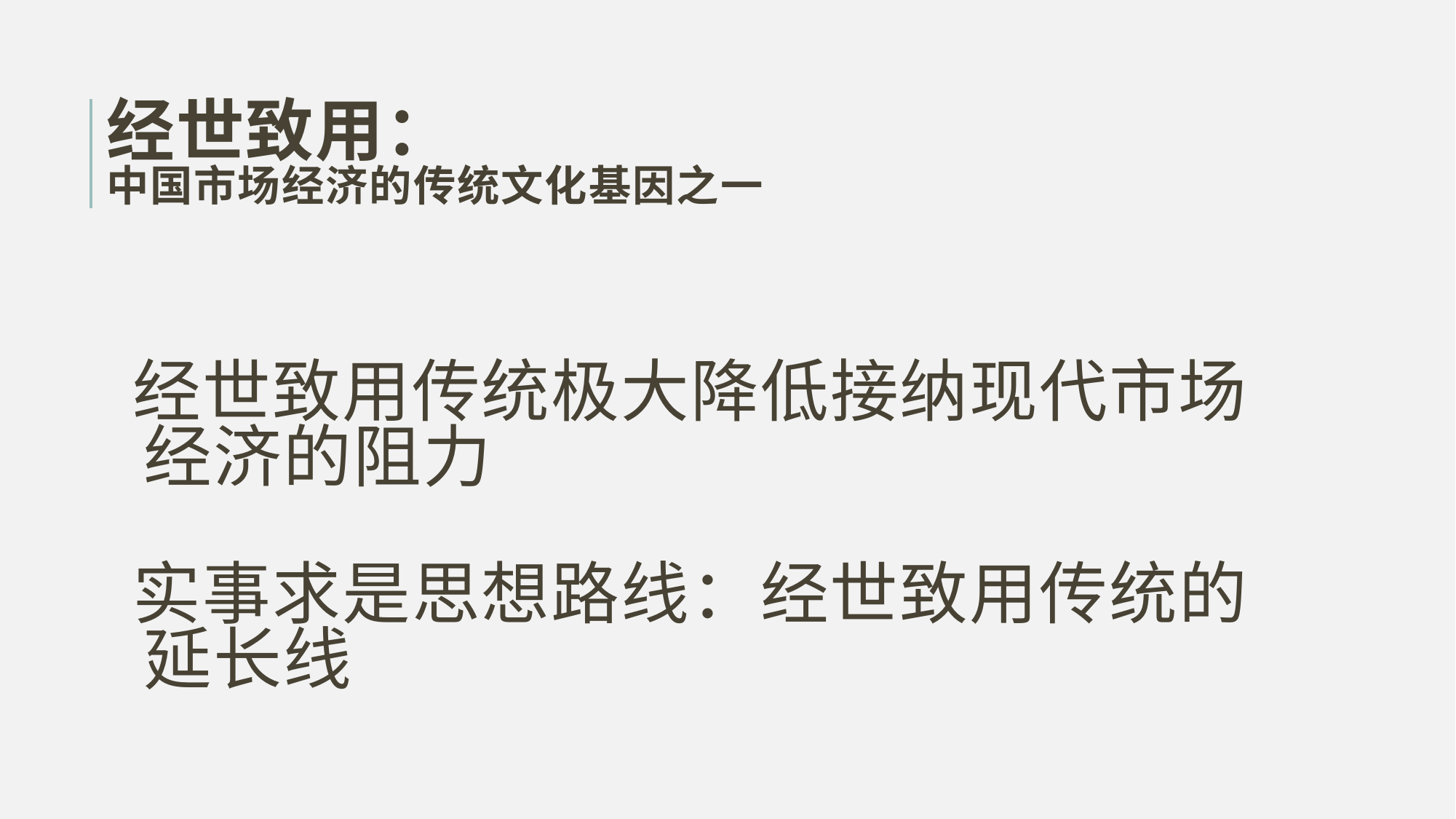

# 经世致用： 中国市场经济的传统文化基因之一

经世致用传统极大降低接纳现代市场经济的阻力

实事求是思想路线：经世致用传统的延长线